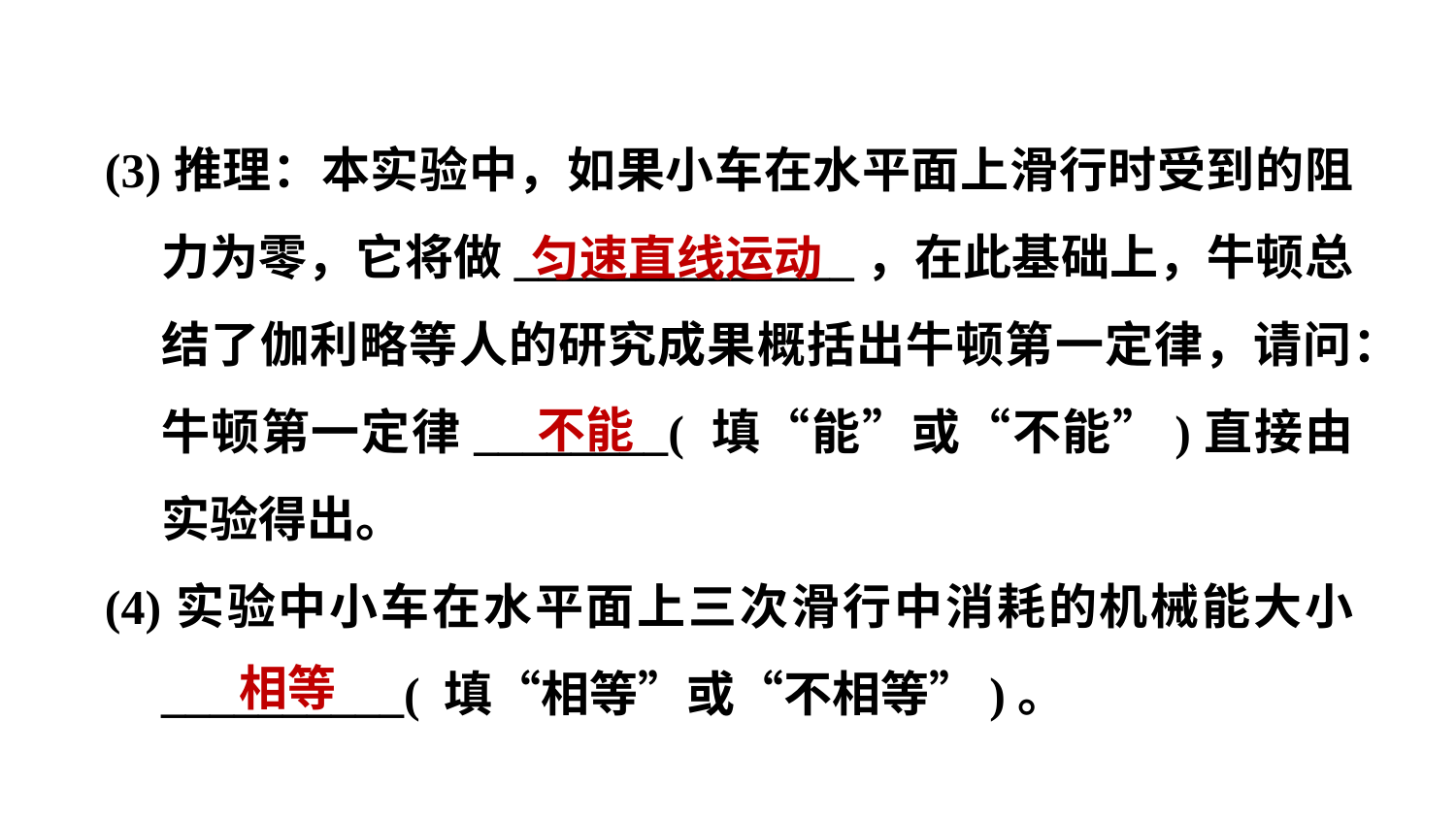

(3)推理：本实验中，如果小车在水平面上滑行时受到的阻力为零，它将做______________，在此基础上，牛顿总结了伽利略等人的研究成果概括出牛顿第一定律，请问：牛顿第一定律________( 填“能”或“不能”)直接由实验得出。
(4)实验中小车在水平面上三次滑行中消耗的机械能大小 __________( 填“相等”或“不相等”)。
匀速直线运动
不能
相等